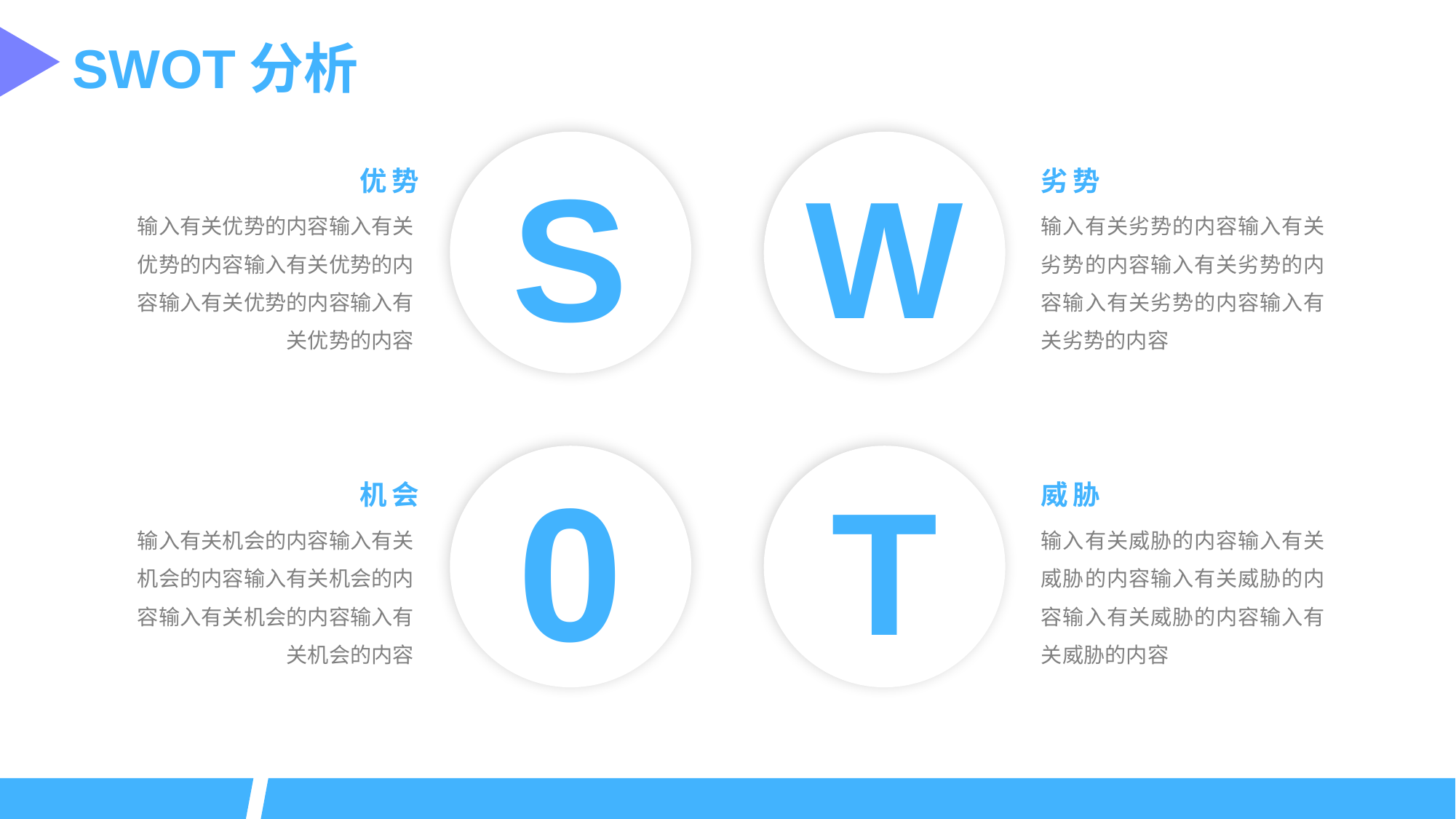

SWOT分析

S
W
劣势
优势
输入有关劣势的内容输入有关劣势的内容输入有关劣势的内容输入有关劣势的内容输入有关劣势的内容
输入有关优势的内容输入有关优势的内容输入有关优势的内容输入有关优势的内容输入有关优势的内容

0
T
机会
威胁
输入有关机会的内容输入有关机会的内容输入有关机会的内容输入有关机会的内容输入有关机会的内容
输入有关威胁的内容输入有关威胁的内容输入有关威胁的内容输入有关威胁的内容输入有关威胁的内容